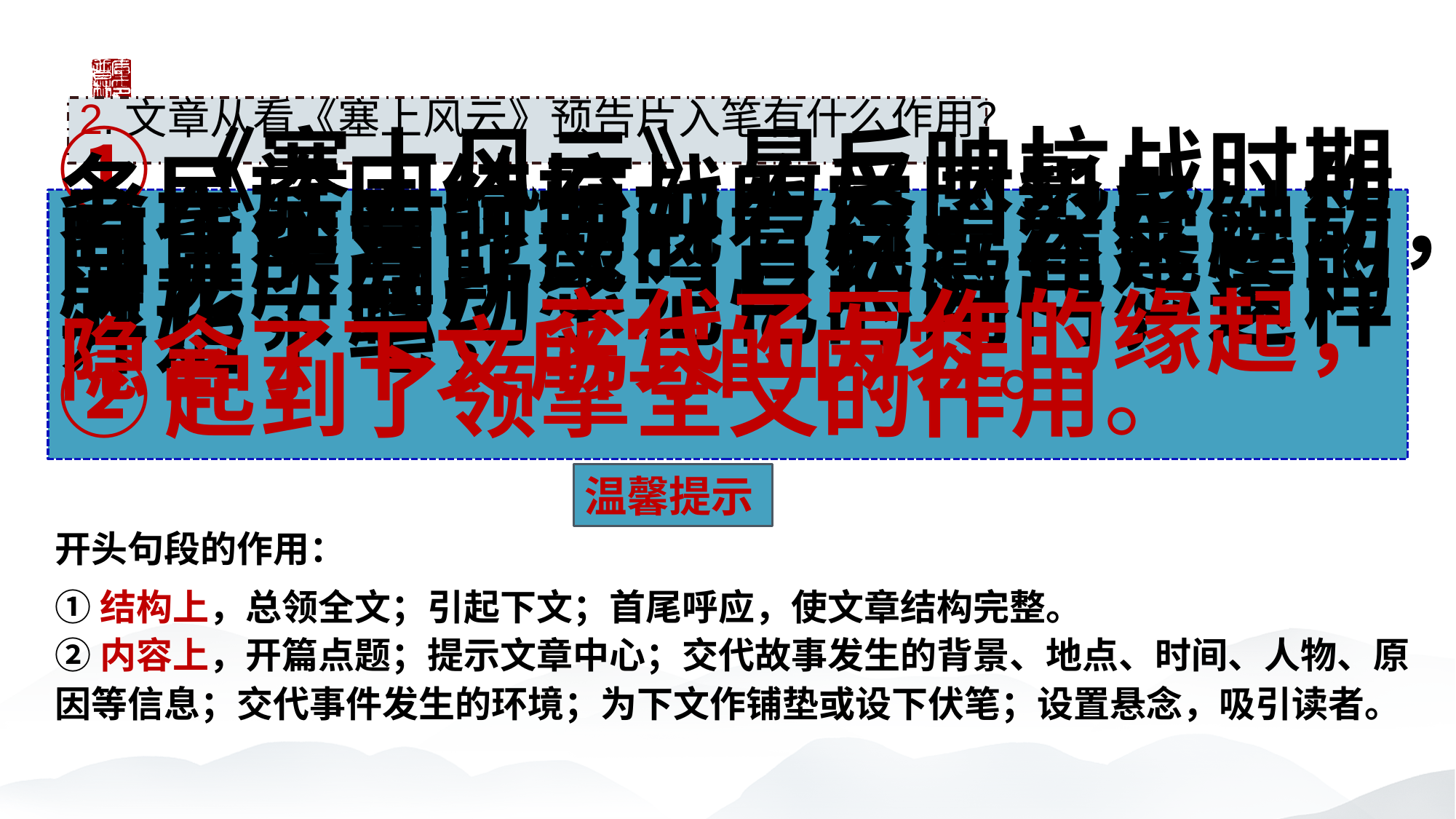

# 2.文章从看《塞上风云》预告片入笔有什么作用？
①《塞上风云》是反映抗战时期各民族团结抗战的爱国影片。作者在延安时期观看后，深受触动，回重庆写此文时，忆起在延安的所见所闻所感，自然激起感情的浪花，触动了记忆的闸门，这样开始下笔，交代了写作的缘起，隐含了下文所写的内容。
②起到了领挈全文的作用。

温馨提示
开头句段的作用：
①结构上，总领全文；引起下文；首尾呼应，使文章结构完整。
②内容上，开篇点题；提示文章中心；交代故事发生的背景、地点、时间、人物、原因等信息；交代事件发生的环境；为下文作铺垫或设下伏笔；设置悬念，吸引读者。